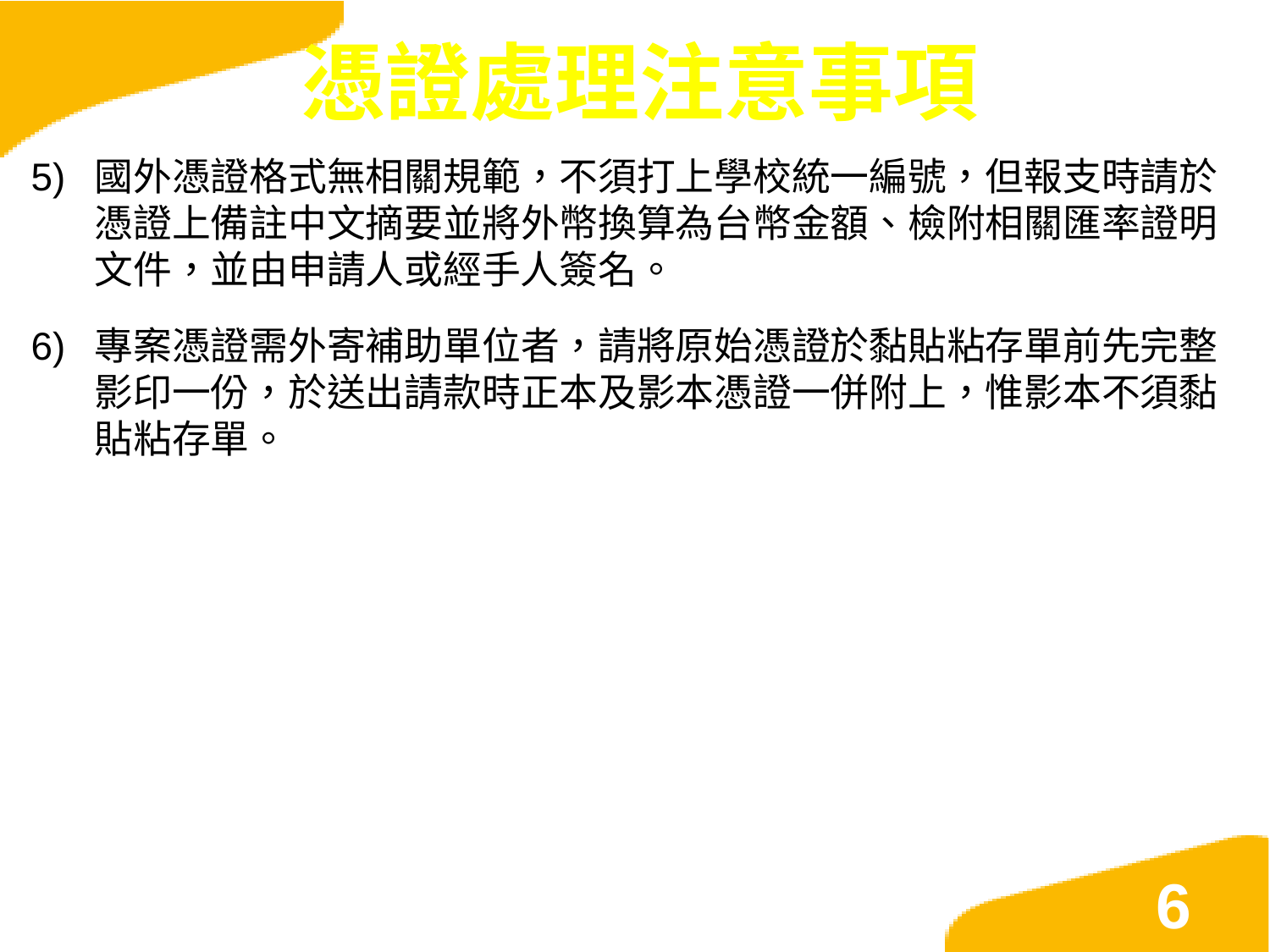

# 憑證處理注意事項
國外憑證格式無相關規範，不須打上學校統一編號，但報支時請於憑證上備註中文摘要並將外幣換算為台幣金額、檢附相關匯率證明文件，並由申請人或經手人簽名。
專案憑證需外寄補助單位者，請將原始憑證於黏貼粘存單前先完整影印一份，於送出請款時正本及影本憑證一併附上，惟影本不須黏貼粘存單。

6